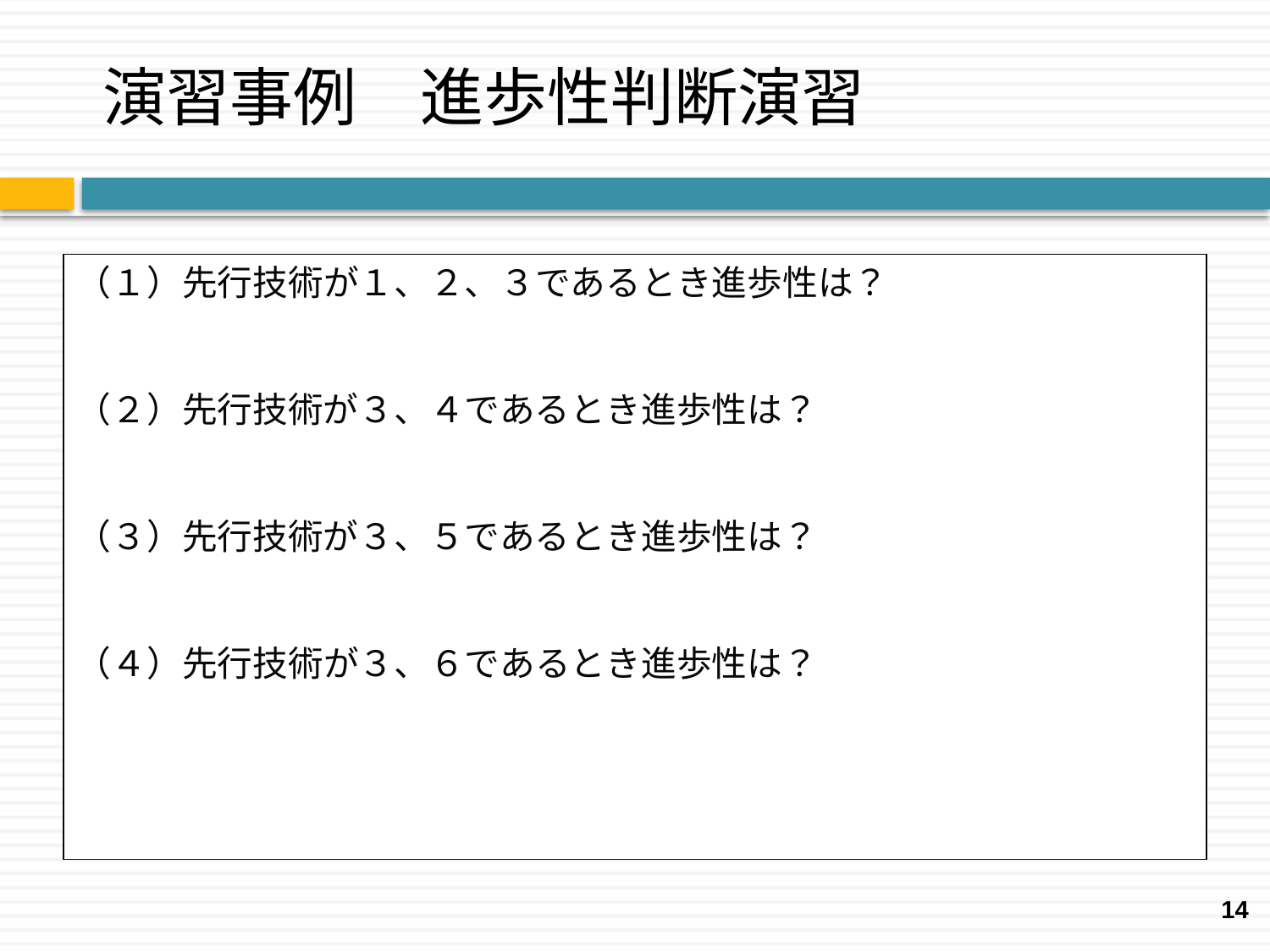

演習事例　進歩性判断演習
（１）先行技術が１、２、３であるとき進歩性は？

（２）先行技術が３、４であるとき進歩性は？

（３）先行技術が３、５であるとき進歩性は？

（４）先行技術が３、６であるとき進歩性は？

14